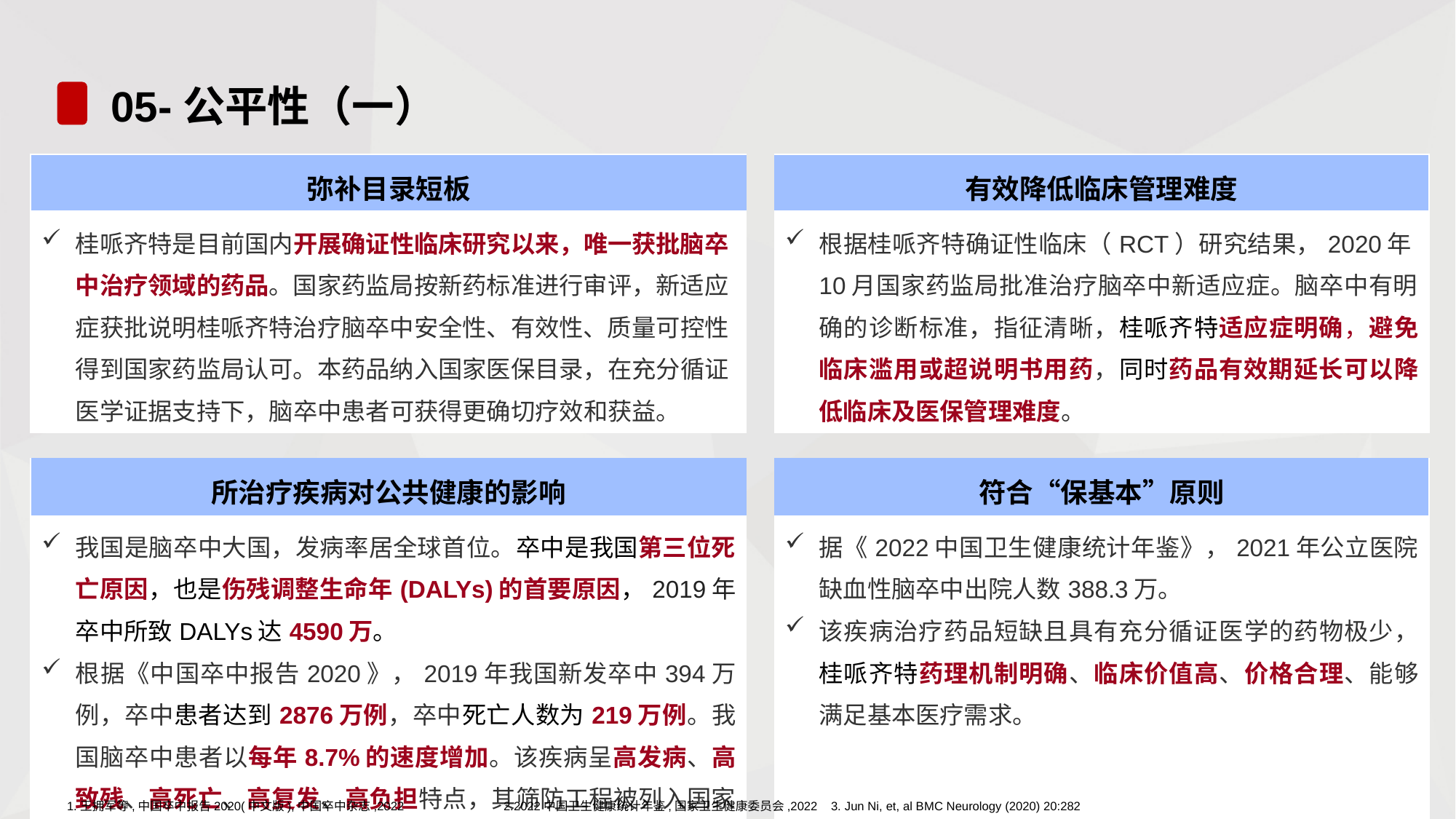

# 05-公平性（一）
| 弥补目录短板 |  | 有效降低临床管理难度 |
| --- | --- | --- |
| 桂哌齐特是目前国内开展确证性临床研究以来，唯一获批脑卒中治疗领域的药品。国家药监局按新药标准进行审评，新适应症获批说明桂哌齐特治疗脑卒中安全性、有效性、质量可控性得到国家药监局认可。本药品纳入国家医保目录，在充分循证医学证据支持下，脑卒中患者可获得更确切疗效和获益。 |  | 根据桂哌齐特确证性临床（RCT）研究结果，2020年10月国家药监局批准治疗脑卒中新适应症。脑卒中有明确的诊断标准，指征清晰，桂哌齐特适应症明确，避免临床滥用或超说明书用药，同时药品有效期延长可以降低临床及医保管理难度。 |
|  |  |  |
| 所治疗疾病对公共健康的影响 |  | 符合“保基本”原则 |
| 我国是脑卒中大国，发病率居全球首位。卒中是我国第三位死亡原因，也是伤残调整生命年(DALYs)的首要原因，2019年卒中所致DALYs达4590万。 根据《中国卒中报告2020》，2019年我国新发卒中394万例，卒中患者达到2876万例，卒中死亡人数为219万例。我国脑卒中患者以每年8.7%的速度增加。该疾病呈高发病、高致残、高死亡、高复发、高负担特点，其筛防工程被列入国家医改重大专项。 |  | 据《2022中国卫生健康统计年鉴》，2021年公立医院缺血性脑卒中出院人数388.3万。 该疾病治疗药品短缺且具有充分循证医学的药物极少，桂哌齐特药理机制明确、临床价值高、价格合理、能够满足基本医疗需求。 |
1.王拥军等,中国卒中报告2020(中文版),中国卒中杂志,2022	2.2022中国卫生健康统计年鉴,国家卫生健康委员会,2022	3. Jun Ni, et, al BMC Neurology (2020) 20:282